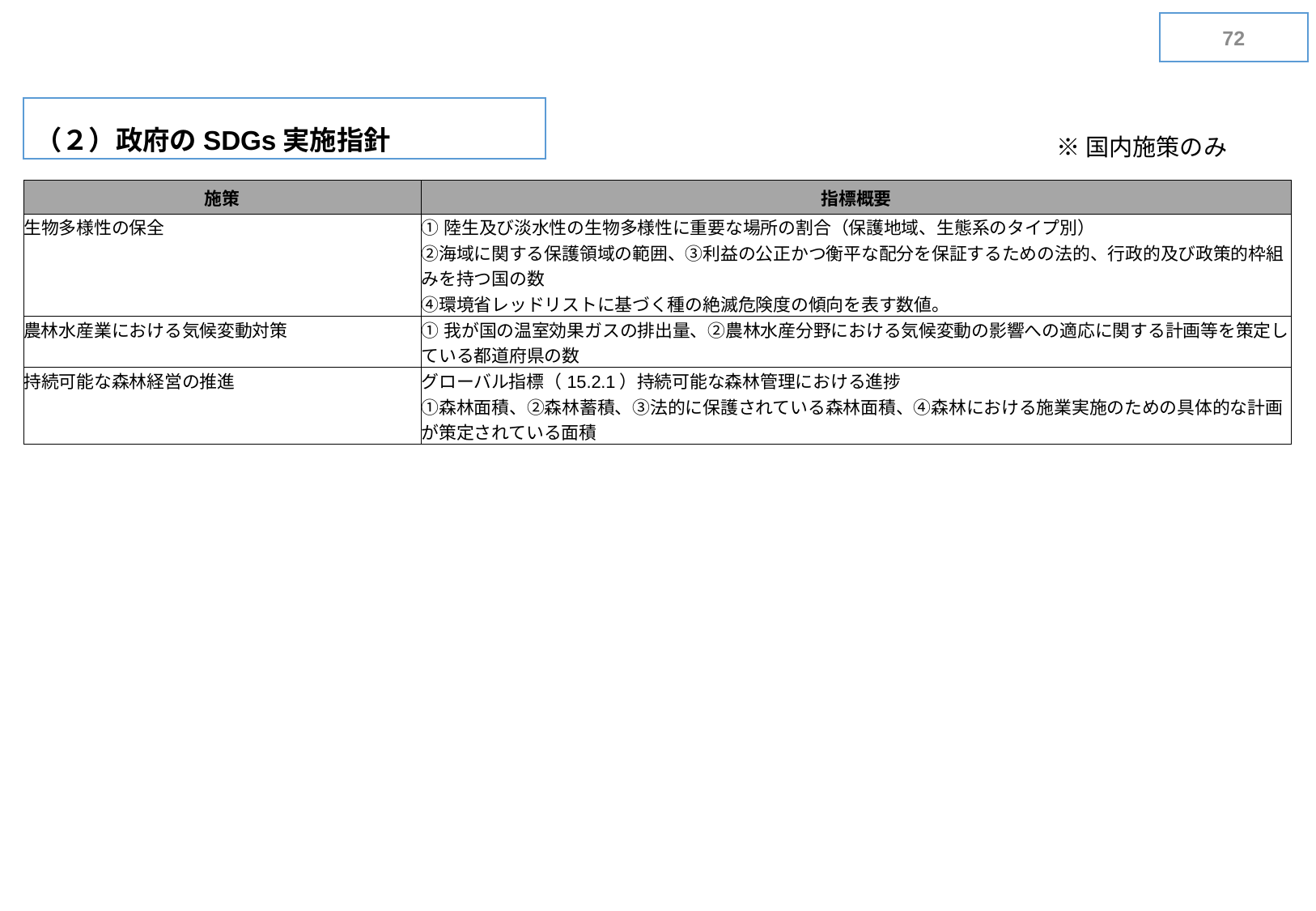

72
（２）政府のSDGs実施指針
※国内施策のみ
| 施策 | 指標概要 |
| --- | --- |
| 生物多様性の保全 | ①陸生及び淡水性の生物多様性に重要な場所の割合（保護地域、生態系のタイプ別） ②海域に関する保護領域の範囲、③利益の公正かつ衡平な配分を保証するための法的、行政的及び政策的枠組みを持つ国の数 ④環境省レッドリストに基づく種の絶滅危険度の傾向を表す数値。 |
| 農林水産業における気候変動対策 | ①我が国の温室効果ガスの排出量、②農林水産分野における気候変動の影響への適応に関する計画等を策定している都道府県の数 |
| 持続可能な森林経営の推進 | グローバル指標（15.2.1）持続可能な森林管理における進捗 ①森林面積、②森林蓄積、③法的に保護されている森林面積、④森林における施業実施のための具体的な計画が策定されている面積 |